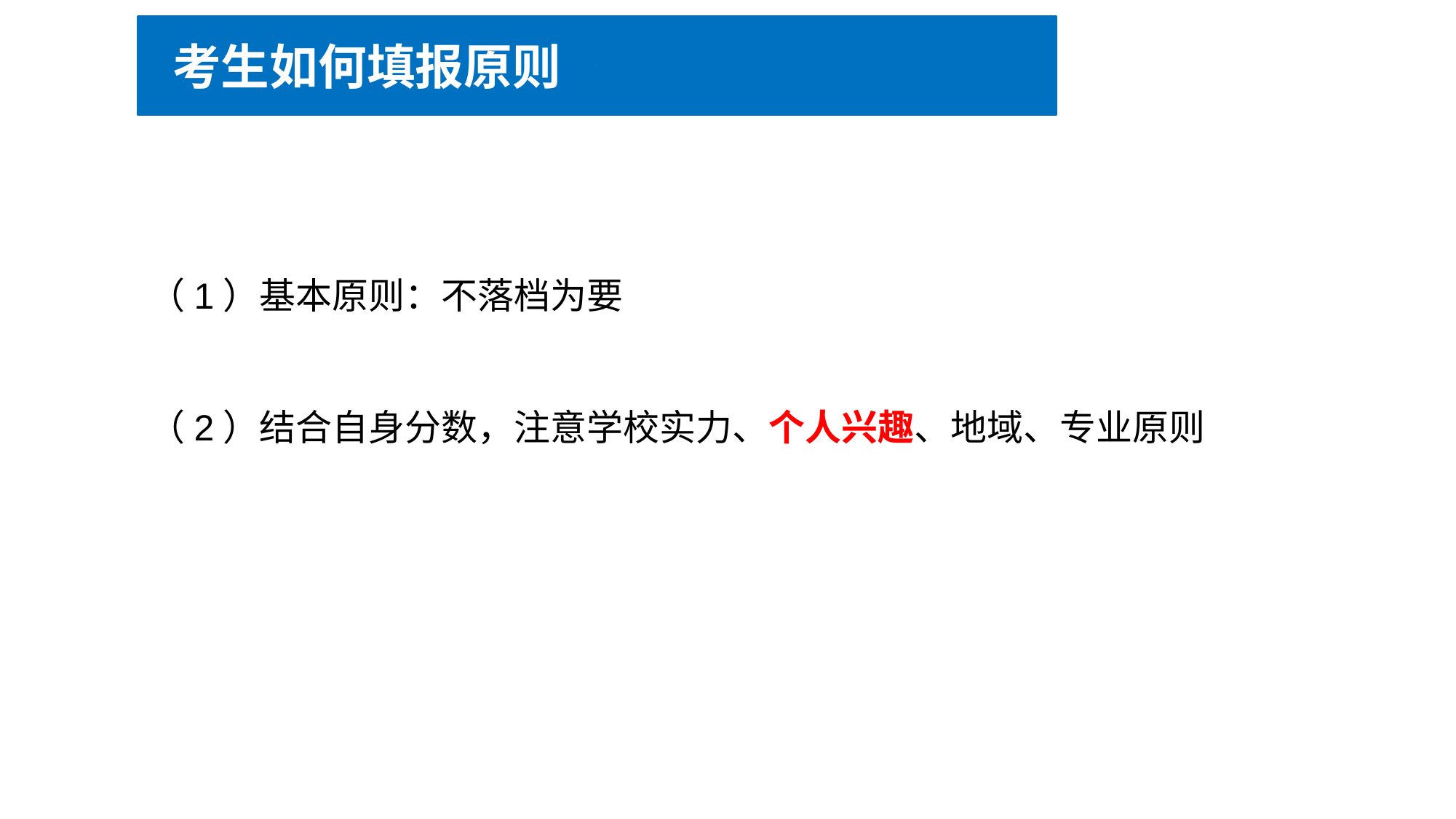

\
考生如何填报原则
（1）基本原则：不落档为要

（2）结合自身分数，注意学校实力、个人兴趣、地域、专业原则